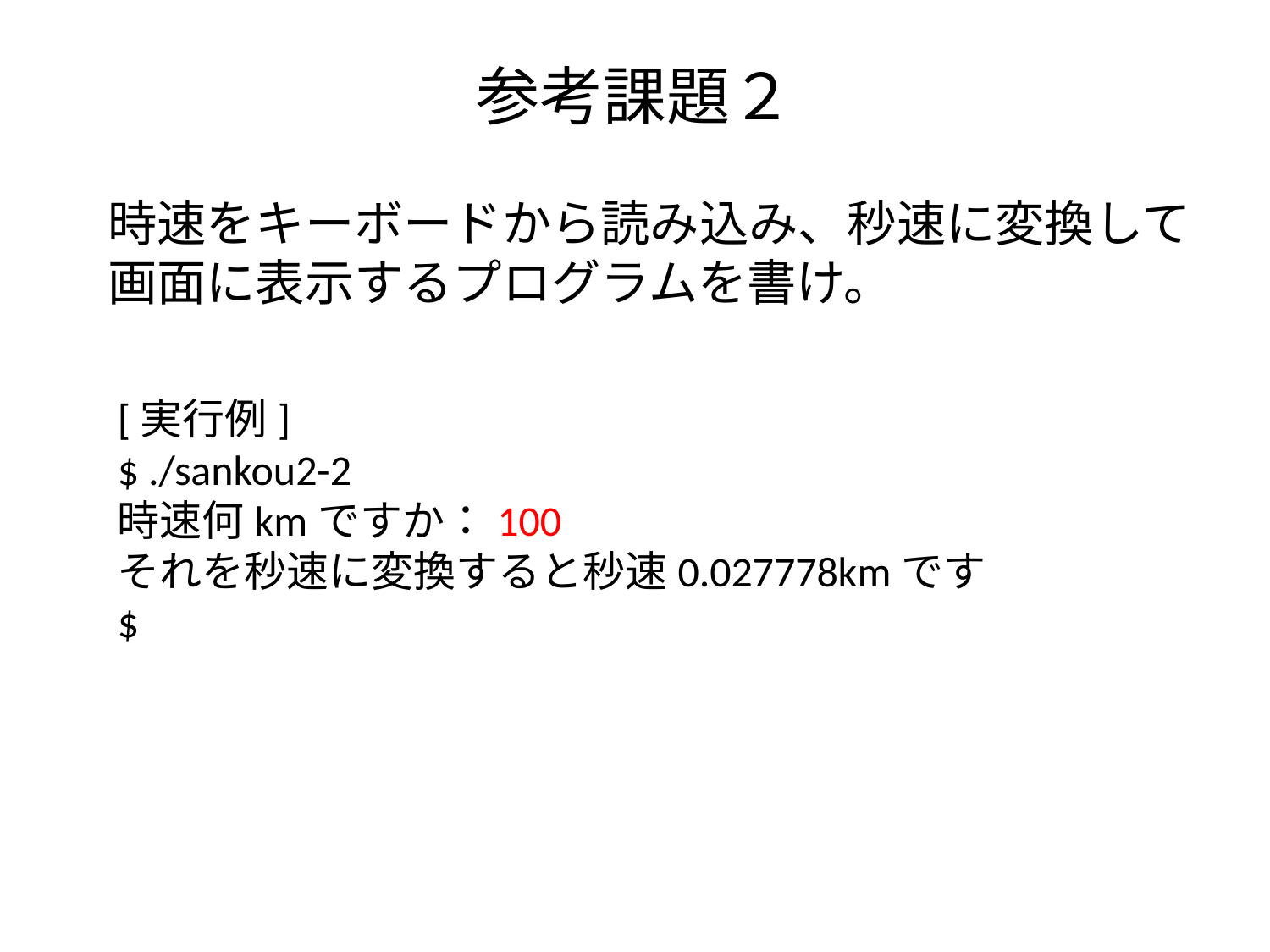

# 参考課題２
時速をキーボードから読み込み、秒速に変換して画面に表示するプログラムを書け。
[実行例]
$ ./sankou2-2
時速何kmですか：100
それを秒速に変換すると秒速0.027778kmです
$